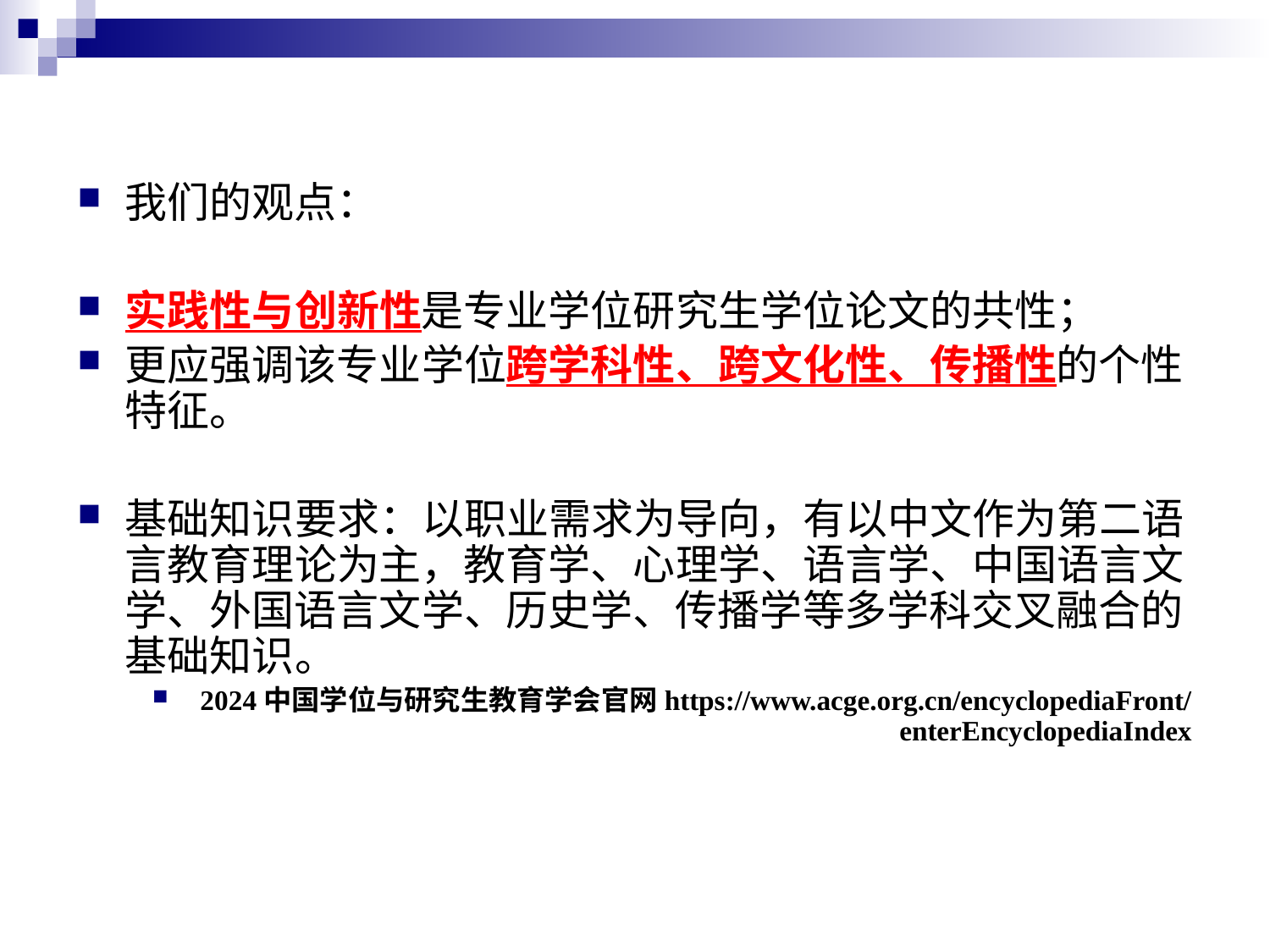

我们的观点：

实践性与创新性是专业学位研究生学位论文的共性；
更应强调该专业学位跨学科性、跨文化性、传播性的个性特征。

基础知识要求：以职业需求为导向，有以中文作为第二语言教育理论为主，教育学、心理学、语言学、中国语言文学、外国语言文学、历史学、传播学等多学科交叉融合的基础知识。
2024中国学位与研究生教育学会官网https://www.acge.org.cn/encyclopediaFront/enterEncyclopediaIndex